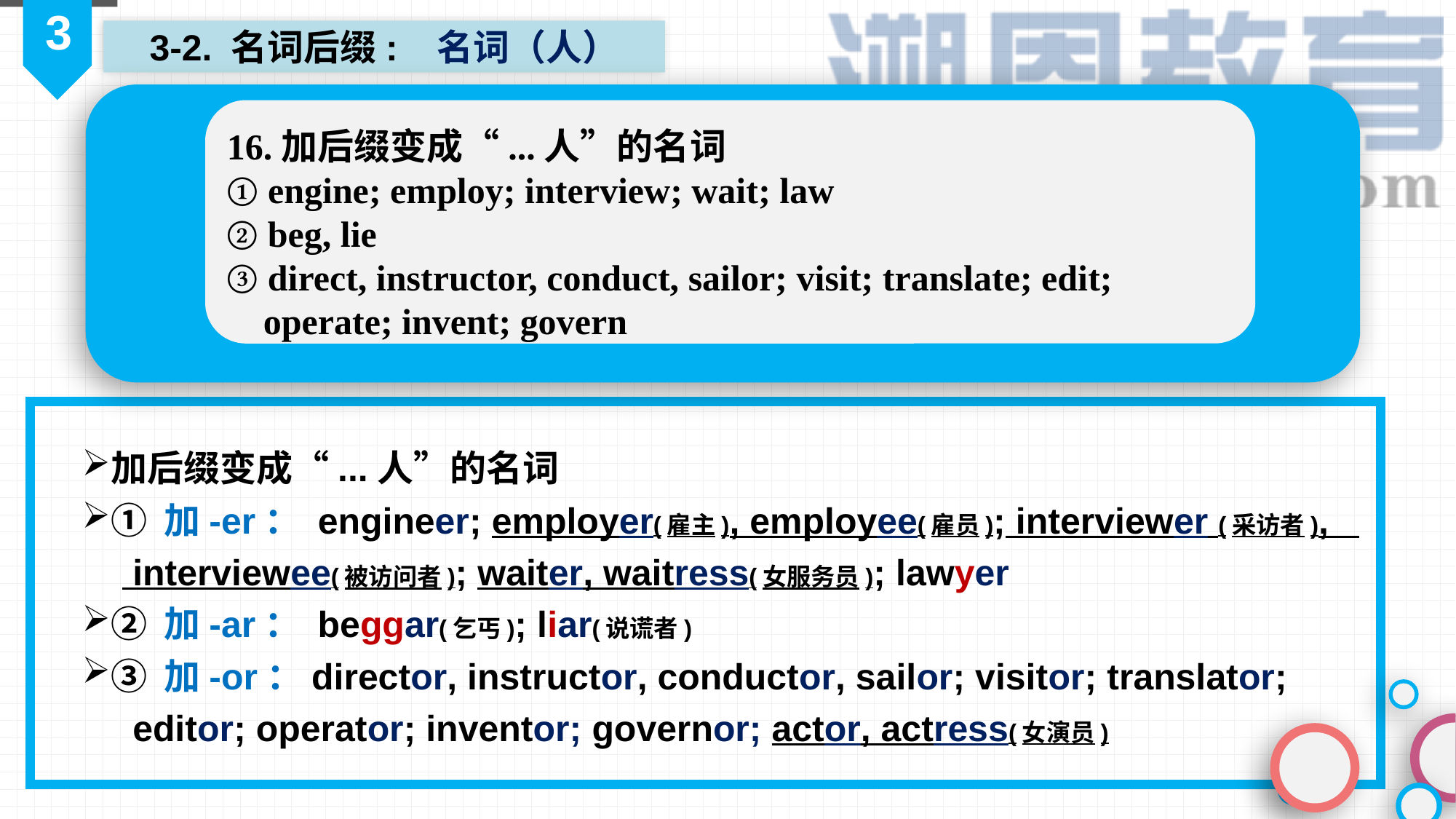

3
3-2. 名词后缀:   名词（人）

16.加后缀变成“...人”的名词
① engine; employ; interview; wait; law
② beg, lie
③ direct, instructor, conduct, sailor; visit; translate; edit;
    operate; invent; govern

加后缀变成“...人”的名词
① 加-er： engineer; employer(雇主), employee(雇员); interviewer (采访者),
         interviewee(被访问者); waiter, waitress(女服务员); lawyer
② 加-ar： beggar(乞丐); liar(说谎者)
③ 加-or：director, instructor, conductor, sailor; visitor; translator;
         editor; operator; inventor; governor; actor, actress(女演员)